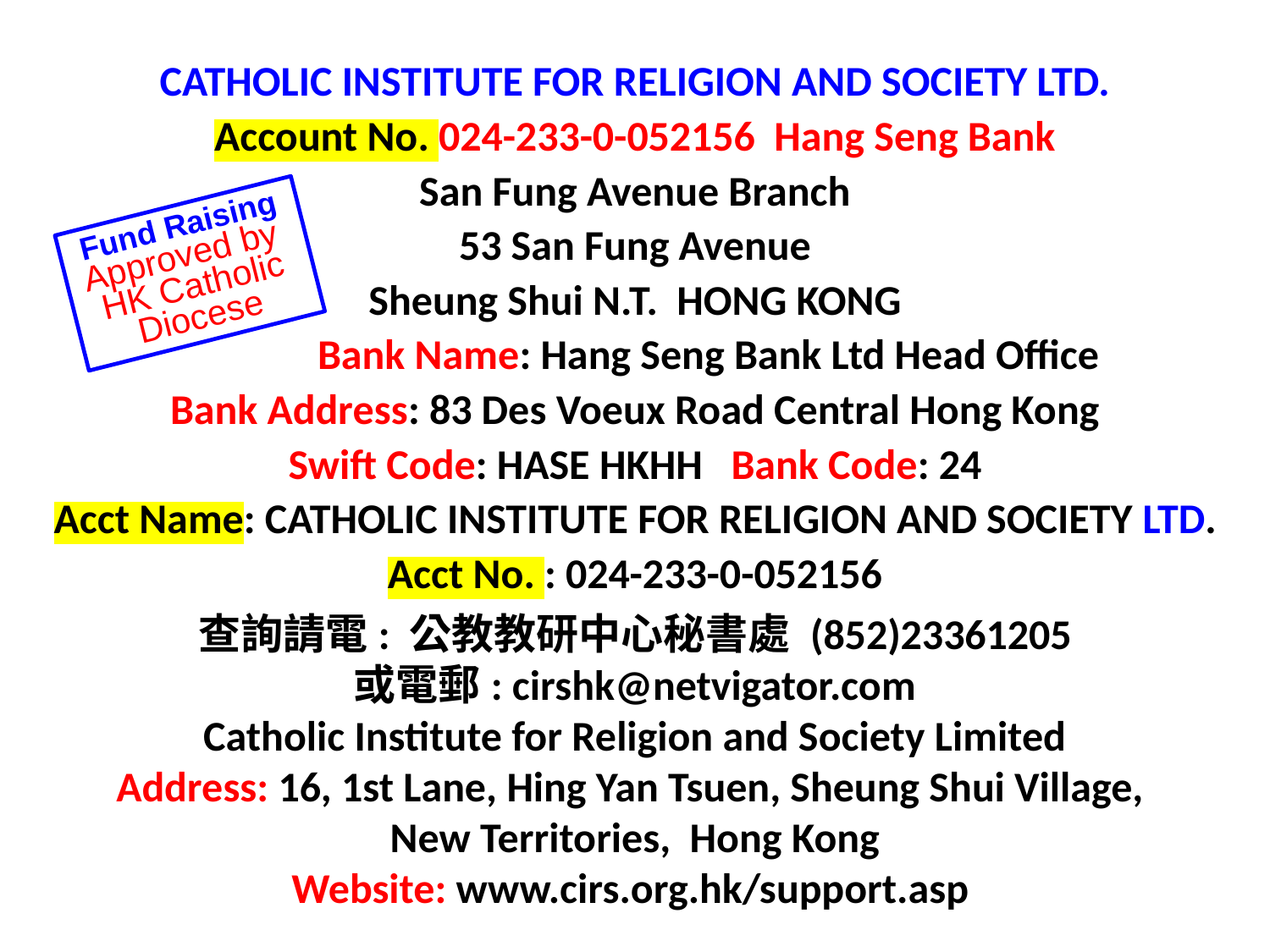

CATHOLIC INSTITUTE FOR RELIGION AND SOCIETY LTD.
Account No. 024-233-0-052156  Hang Seng Bank
San Fung Avenue Branch
53 San Fung Avenue
Sheung Shui N.T.  HONG KONG
                                Bank Name: Hang Seng Bank Ltd Head Office
Bank Address: 83 Des Voeux Road Central Hong Kong
Swift Code: HASE HKHH   Bank Code: 24
Acct Name: CATHOLIC INSTITUTE FOR RELIGION AND SOCIETY LTD.
Acct No. : 024-233-0-052156
 查詢請電: 公教教研中心秘書處 (852)23361205
或電郵: cirshk@netvigator.com
Catholic Institute for Religion and Society Limited
Address: 16, 1st Lane, Hing Yan Tsuen, Sheung Shui Village,
New Territories,  Hong Kong
Website: www.cirs.org.hk/support.asp

Fund Raising
Approved by
HK Catholic Diocese